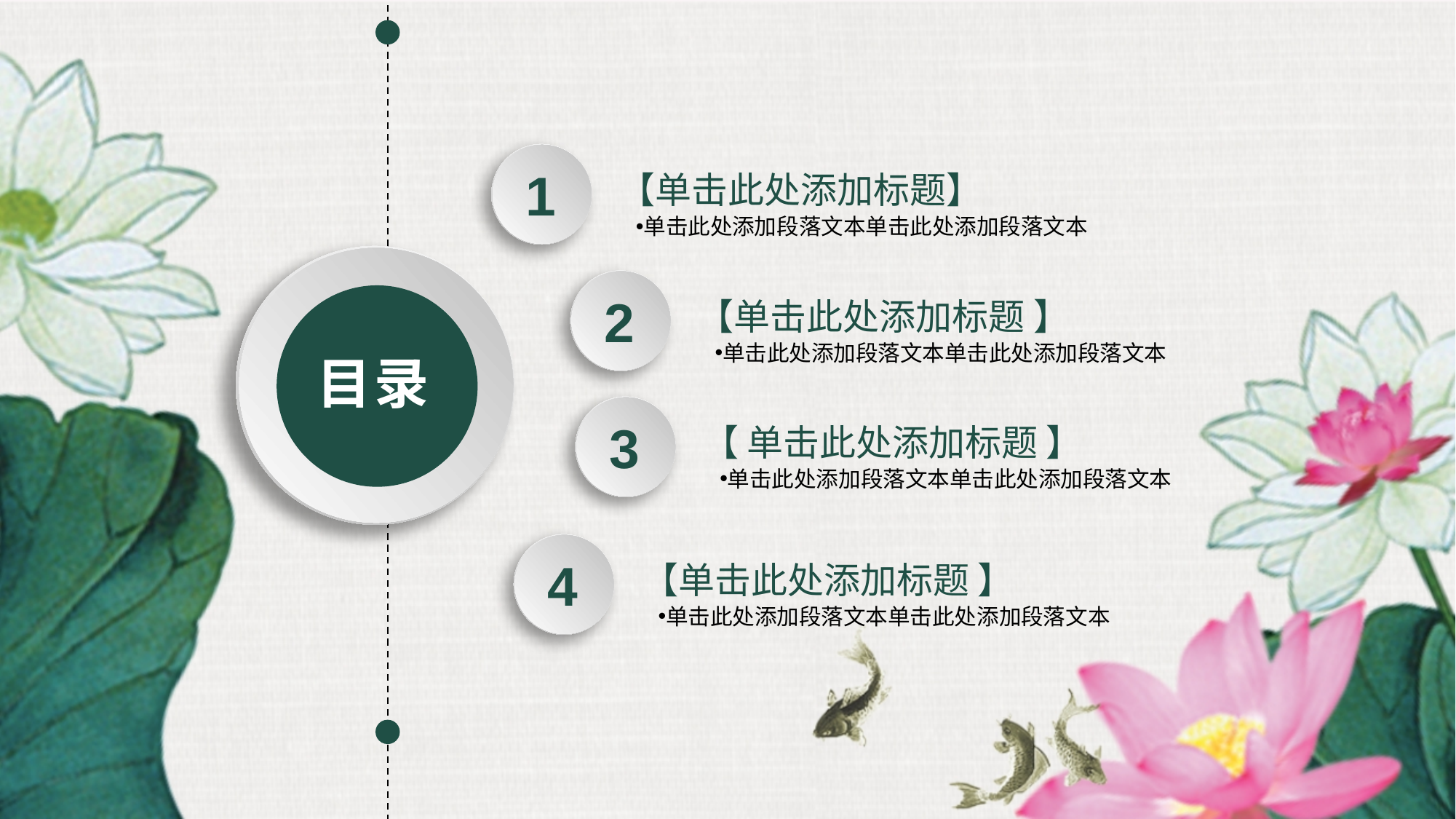

【单击此处添加标题】

1
单击此处添加段落文本单击此处添加段落文本

目录
【单击此处添加标题 】

2
单击此处添加段落文本单击此处添加段落文本
【 单击此处添加标题 】

3
单击此处添加段落文本单击此处添加段落文本
【单击此处添加标题 】

4
单击此处添加段落文本单击此处添加段落文本